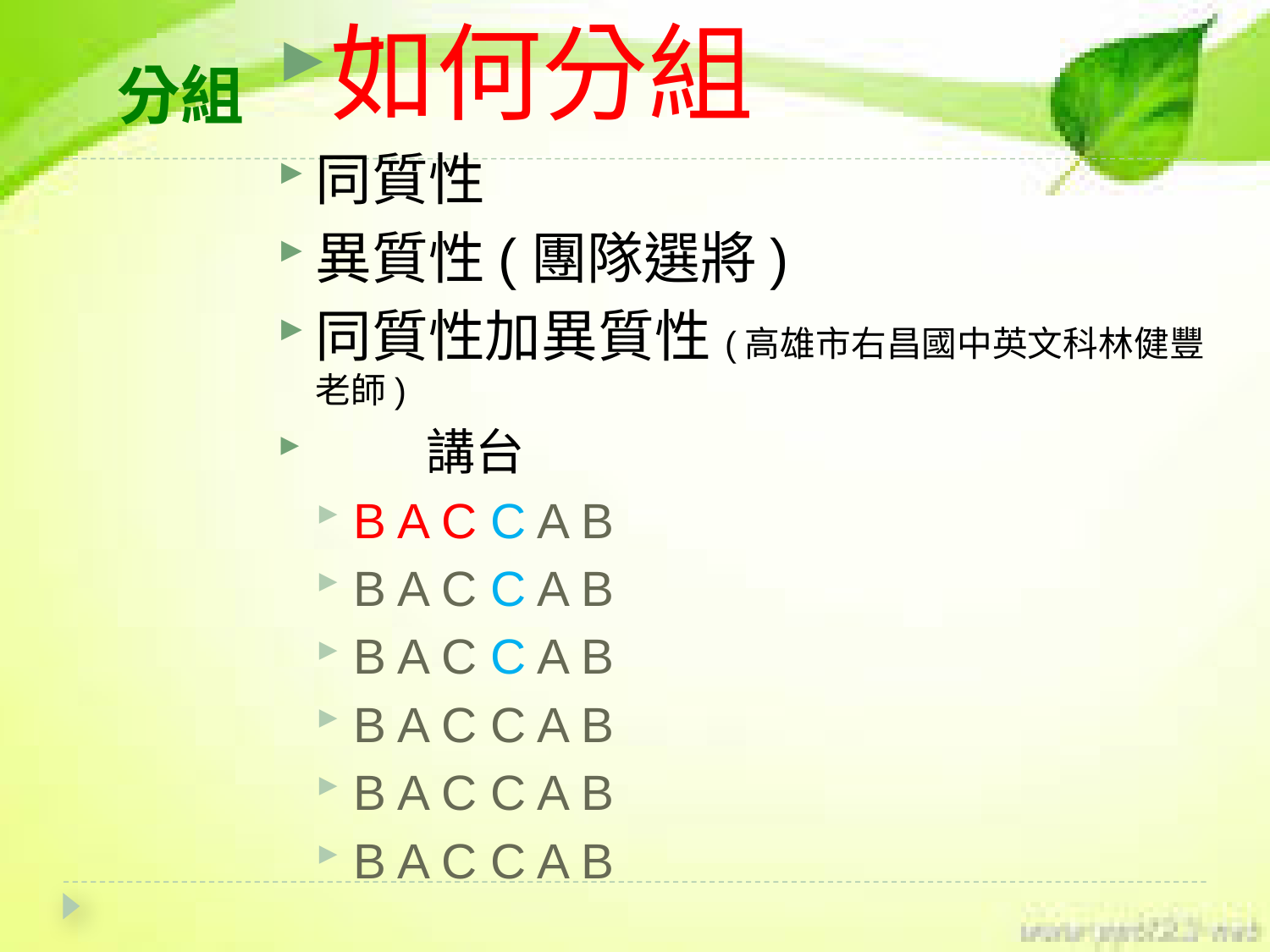

如何分組
同質性
異質性(團隊選將)
同質性加異質性(高雄市右昌國中英文科林健豐老師)
         講台
B A C C A B
B A C C A B
B A C C A B
B A C C A B
B A C C A B
B A C C A B

# 分組